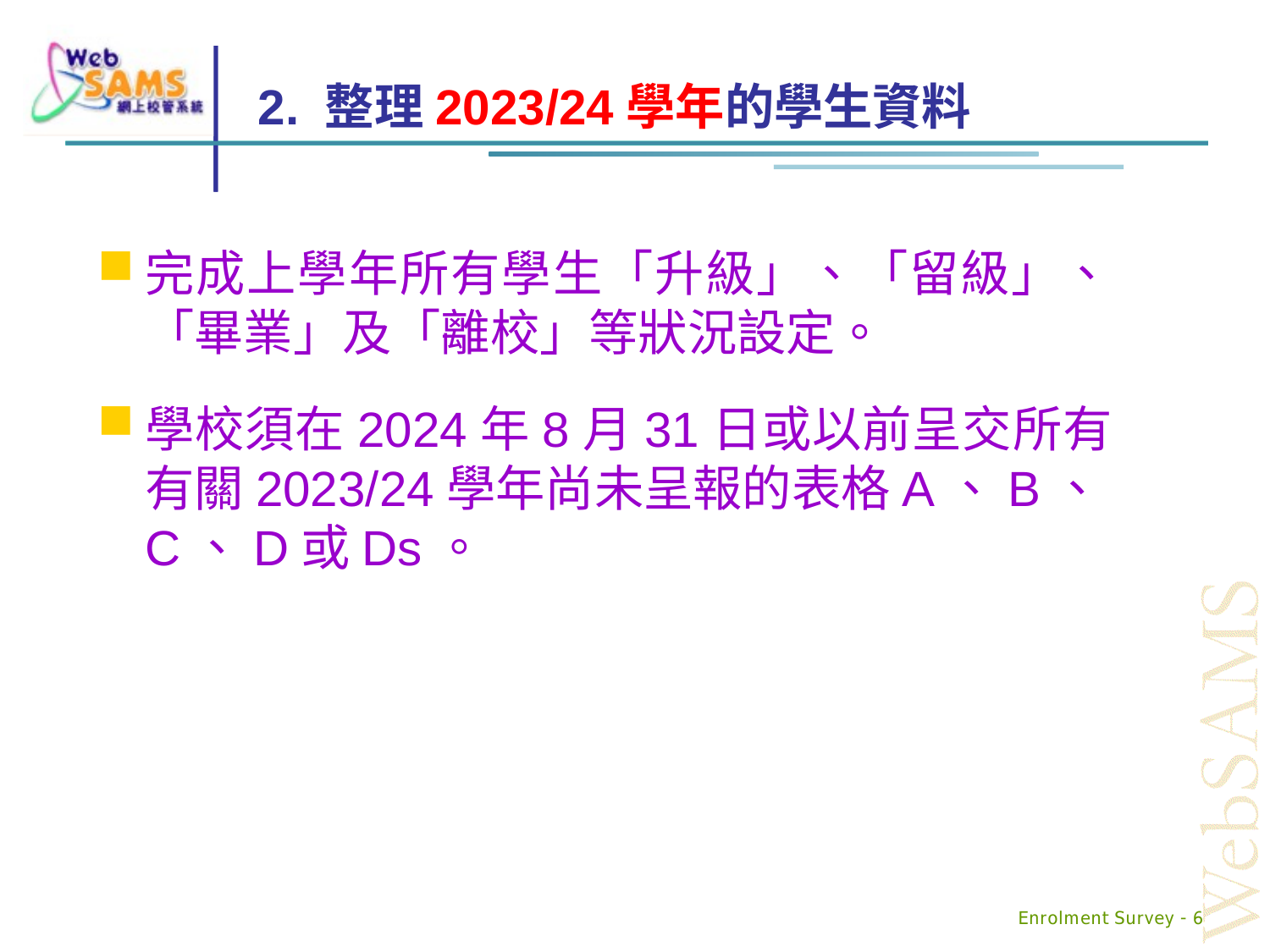

# 2. 整理2023/24學年的學生資料
完成上學年所有學生「升級」、「留級」、「畢業」及「離校」等狀況設定。
學校須在2024年8月31日或以前呈交所有有關2023/24學年尚未呈報的表格A、B、C、D或Ds。

Enrolment Survey - 6